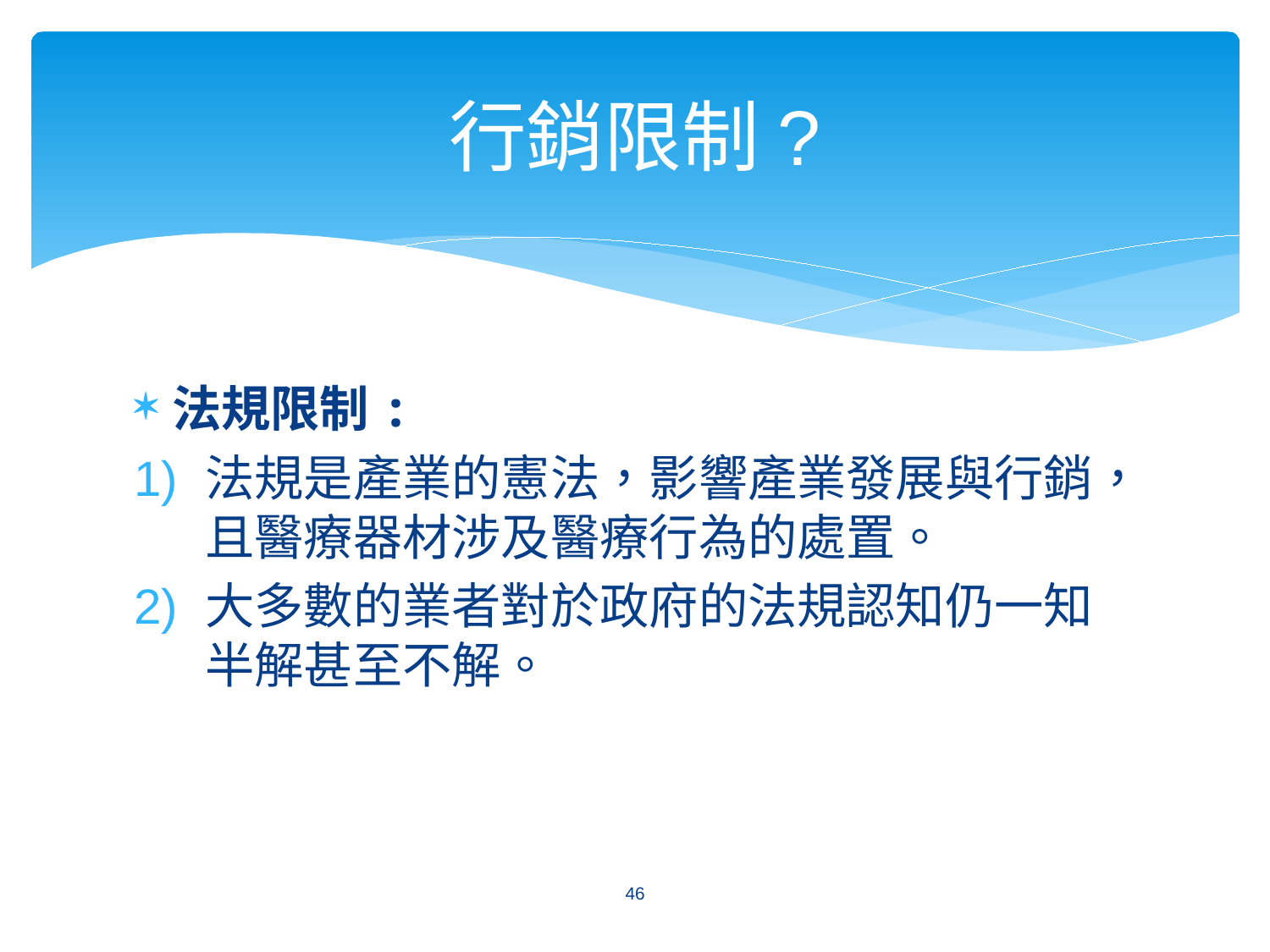

# 行銷限制?
法規限制:
法規是產業的憲法，影響產業發展與行銷，且醫療器材涉及醫療行為的處置。
大多數的業者對於政府的法規認知仍一知半解甚至不解。
46